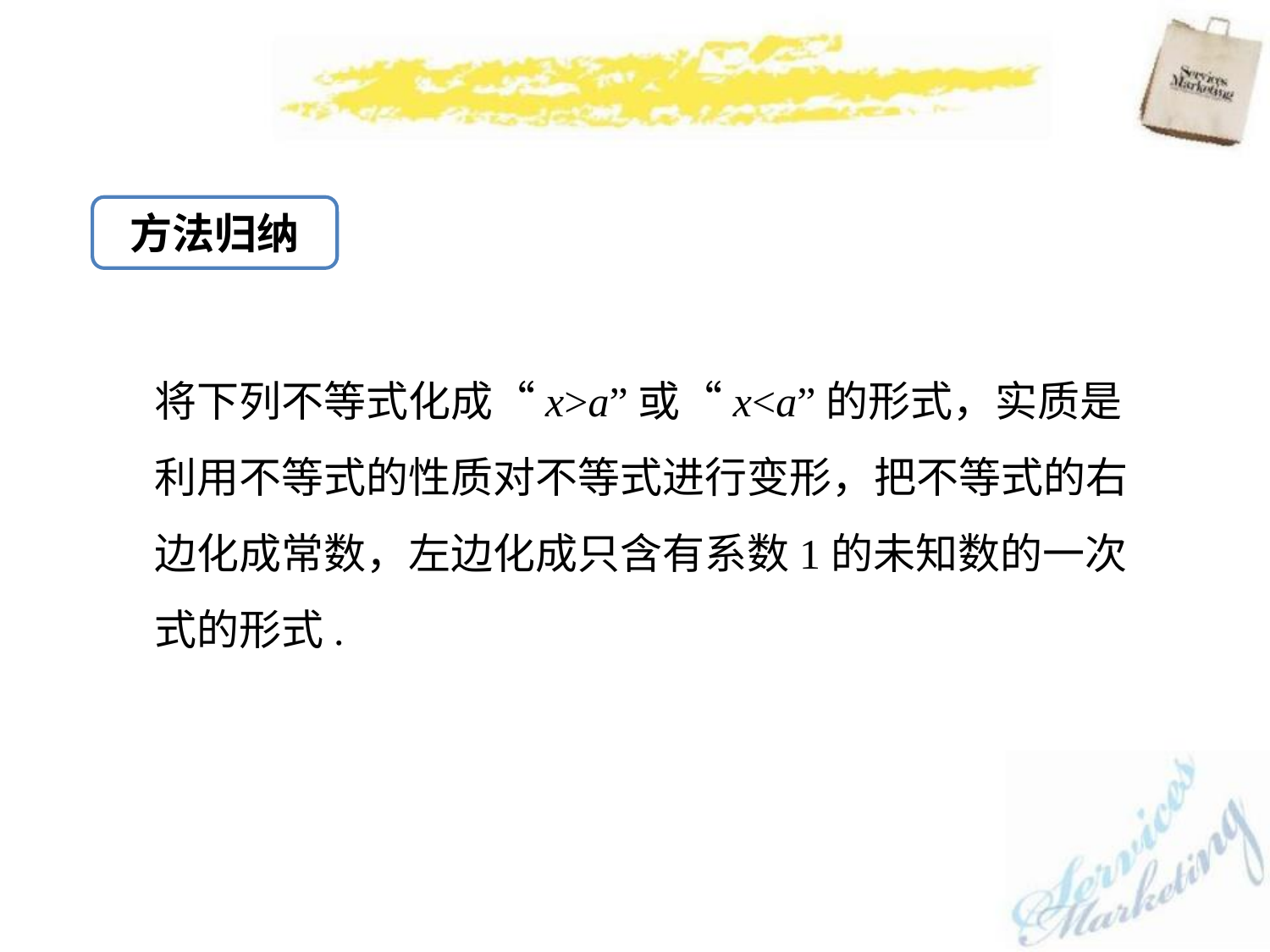

方法归纳
将下列不等式化成“x>a”或“x<a”的形式，实质是利用不等式的性质对不等式进行变形，把不等式的右边化成常数，左边化成只含有系数1的未知数的一次式的形式.